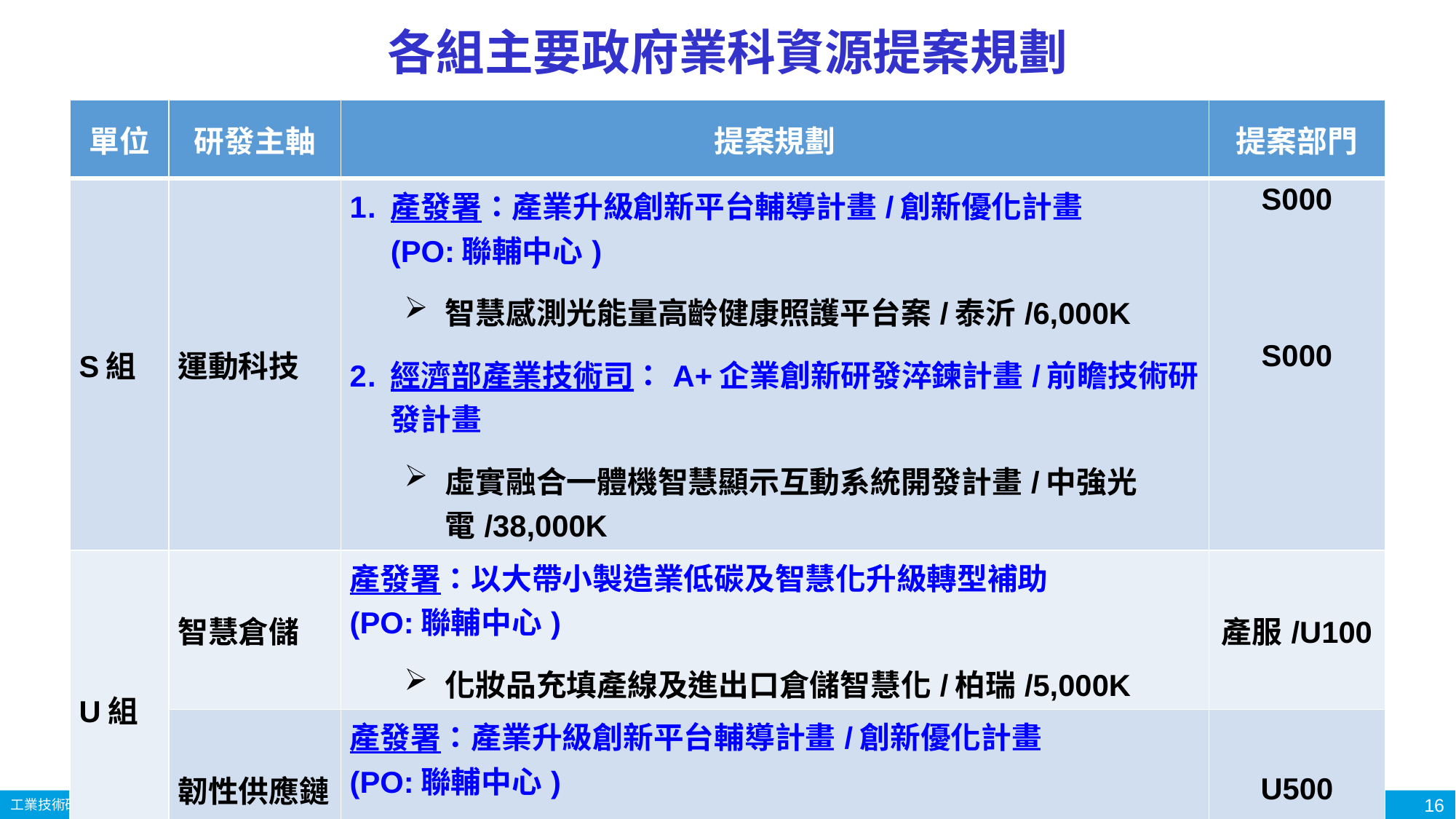

# 各組主要政府業科資源提案規劃
| 單位 | 研發主軸 | 提案規劃 | 提案部門 |
| --- | --- | --- | --- |
| S組 | 運動科技 | 產發署：產業升級創新平台輔導計畫/創新優化計畫 (PO:聯輔中心) 智慧感測光能量高齡健康照護平台案/泰沂/6,000K 經濟部產業技術司：A+企業創新研發淬鍊計畫/前瞻技術研發計畫 虛實融合一體機智慧顯示互動系統開發計畫/中強光電/38,000K | S000 S000 |
| U組 | 智慧倉儲 | 產發署：以大帶小製造業低碳及智慧化升級轉型補助 (PO:聯輔中心) 化妝品充填產線及進出口倉儲智慧化/柏瑞/5,000K | 產服/U100 |
|  | 韌性供應鏈 | 產發署：產業升級創新平台輔導計畫/創新優化計畫 (PO:聯輔中心) 車用零件分級溯源交易平台/車博/900K | U500 |